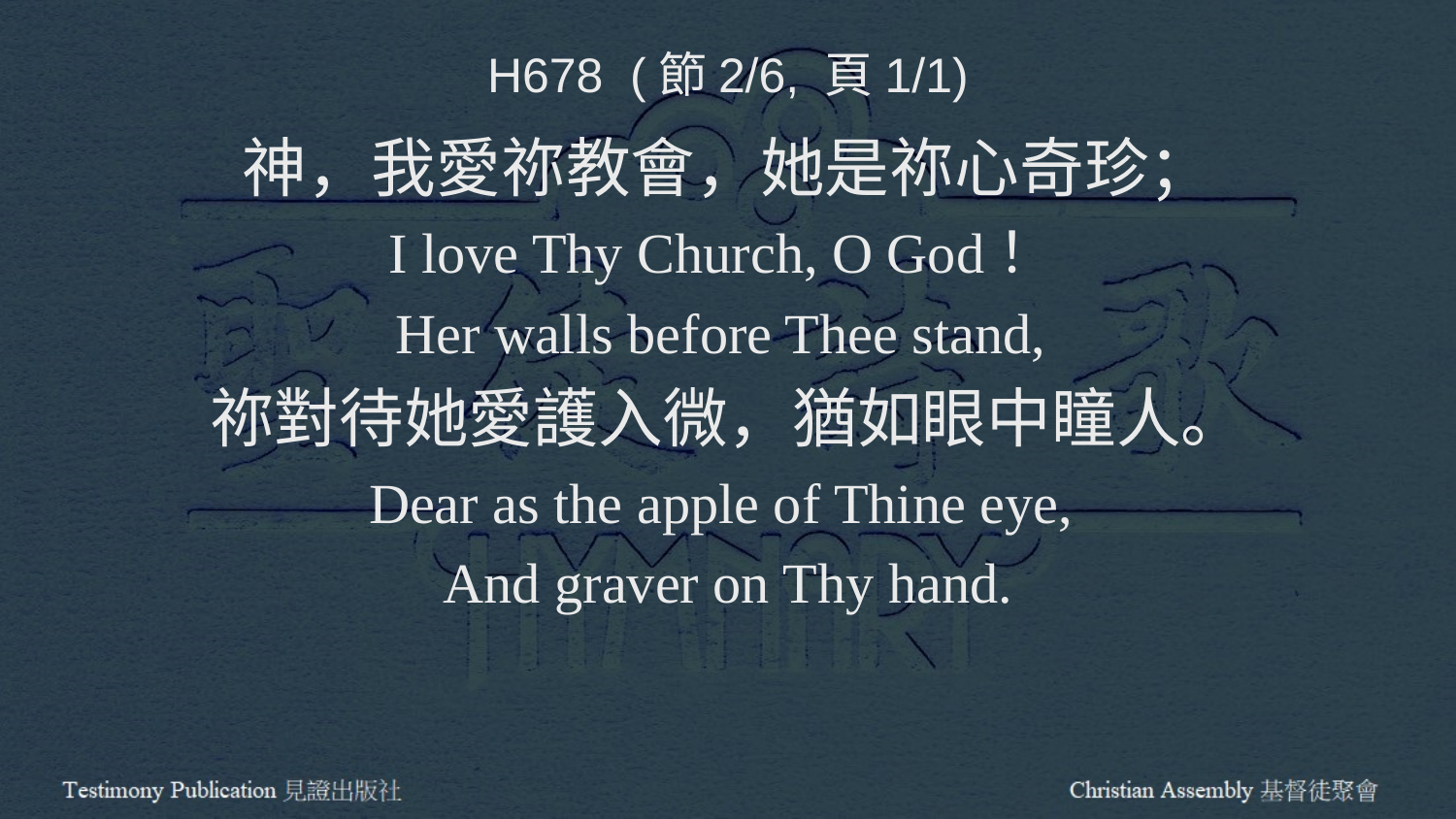

H678  (節2/6, 頁1/1)
神，我愛祢教會，她是祢心奇珍；
I love Thy Church, O God！
Her walls before Thee stand,
祢對待她愛護入微，猶如眼中瞳人。
Dear as the apple of Thine eye,
And graver on Thy hand.